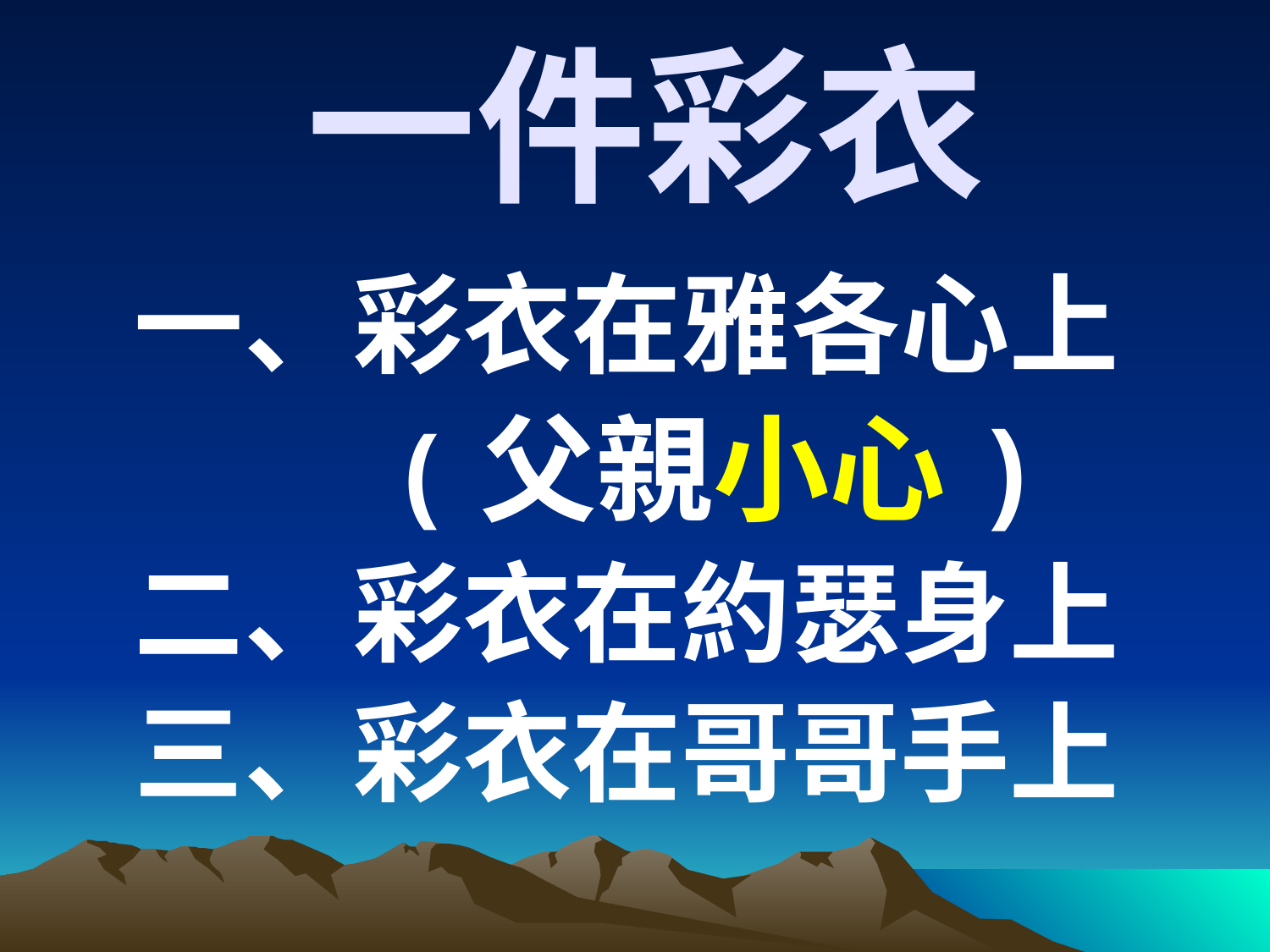

# 一件彩衣
        	一、彩衣在雅各心上
			(父親小心)
	二、彩衣在約瑟身上
	三、彩衣在哥哥手上